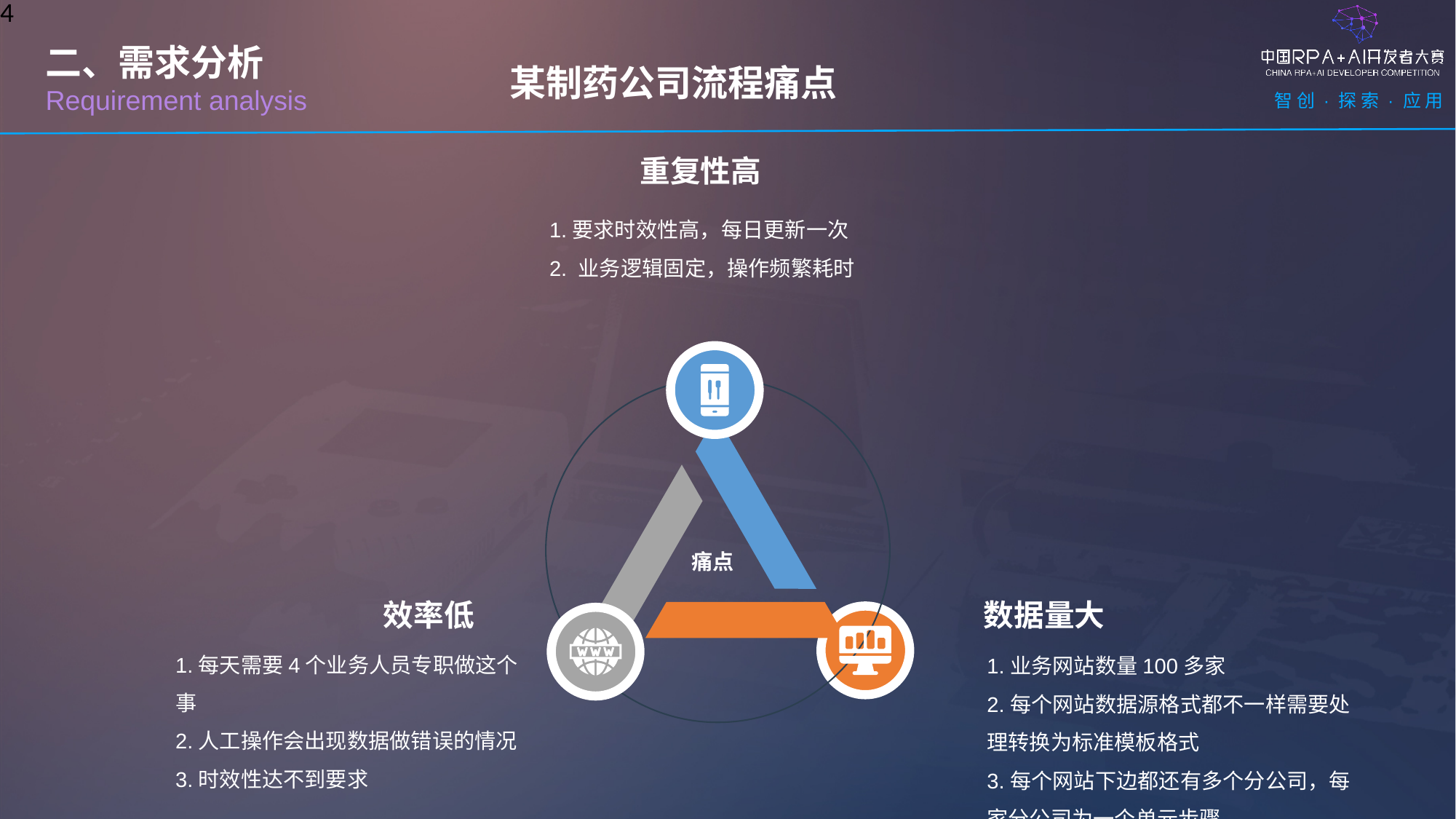

4
某制药公司流程痛点
二、需求分析
Requirement analysis
重复性高
1.要求时效性高，每日更新一次
2. 业务逻辑固定，操作频繁耗时

痛点

效率低
数据量大
1.每天需要4个业务人员专职做这个事
2.人工操作会出现数据做错误的情况
3.时效性达不到要求
1.业务网站数量100多家
2.每个网站数据源格式都不一样需要处理转换为标准模板格式
3.每个网站下边都还有多个分公司，每家分公司为一个单元步骤